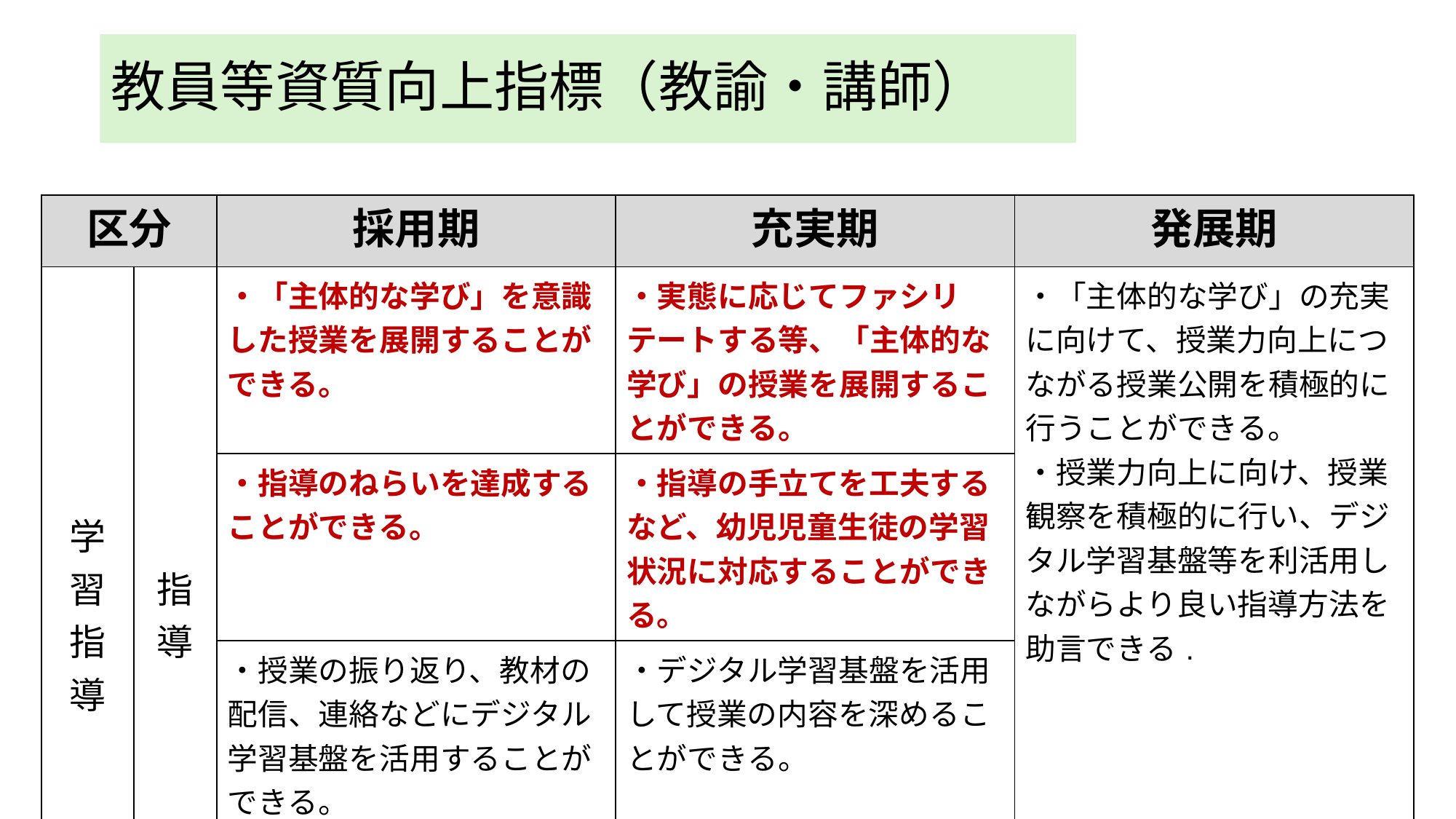

# 教員等資質向上指標（教諭・講師）
| 区分 |  | 採用期 | 充実期 | 発展期 |
| --- | --- | --- | --- | --- |
| 学習指導 | 指導 | ・「主体的な学び」を意識した授業を展開することができる。 | ・実態に応じてファシリテートする等、「主体的な学び」の授業を展開することができる。 | ・「主体的な学び」の充実に向けて、授業力向上につながる授業公開を積極的に行うことができる。 ・授業力向上に向け、授業観察を積極的に行い、デジタル学習基盤等を利活用しながらより良い指導方法を助言できる. |
|  |  | ・指導のねらいを達成することができる。 | ・指導の手立てを工夫するなど、幼児児童生徒の学習状況に対応することができる。 |  |
|  |  | ・授業の振り返り、教材の配信、連絡などにデジタル学習基盤を活用することができる。 ・協働学習の場面でデジタル学習基盤を活用することができる。 | ・デジタル学習基盤を活用して授業の内容を深めることができる。 |  |